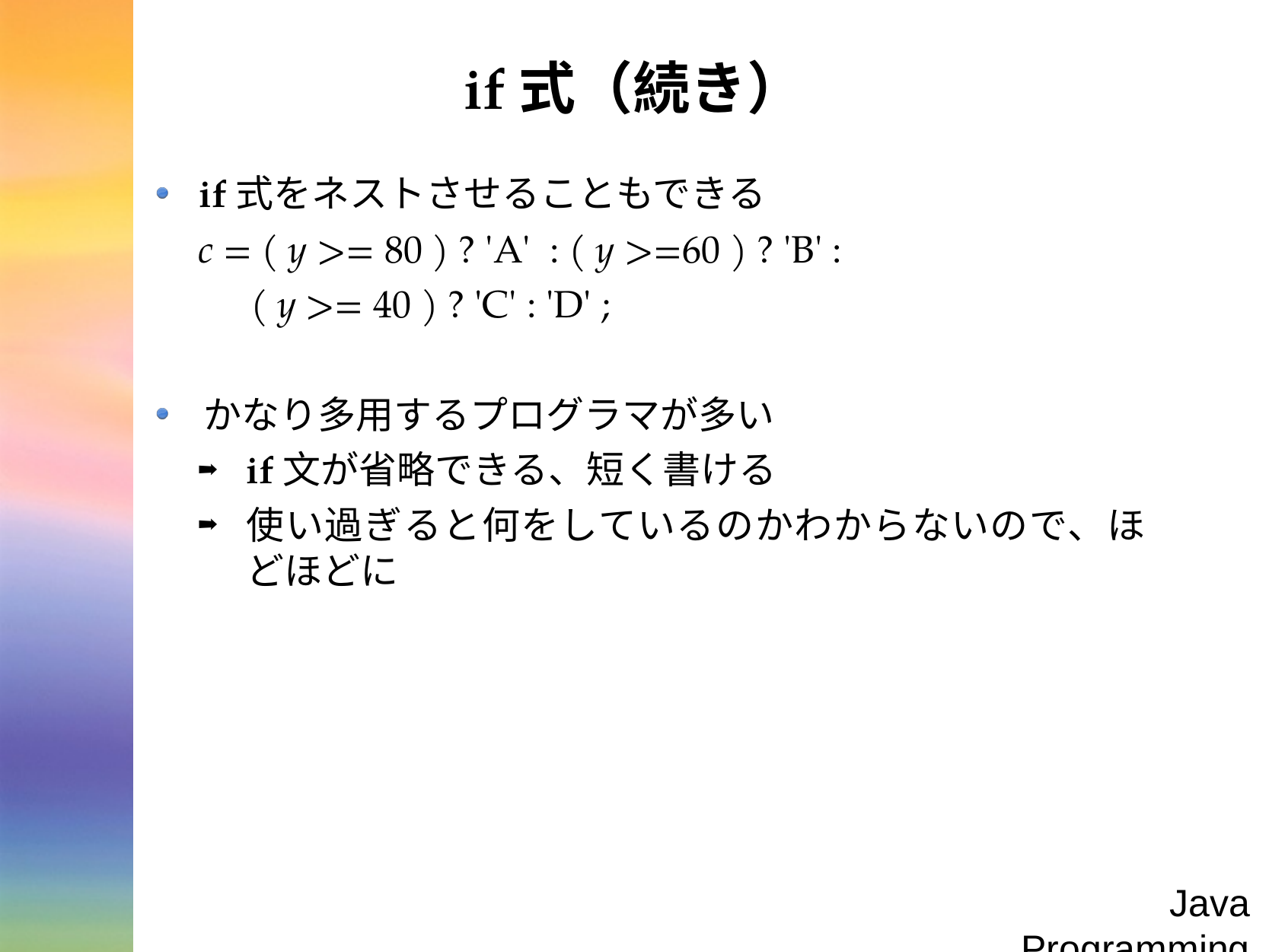

# if式（続き）
if式をネストさせることもできる
c = ( y >= 80 ) ? 'A'  : ( y >=60 ) ? 'B' :
 ( y >= 40 ) ? 'C' : 'D' ;

かなり多用するプログラマが多い
if文が省略できる、短く書ける
使い過ぎると何をしているのかわからないので、ほどほどに